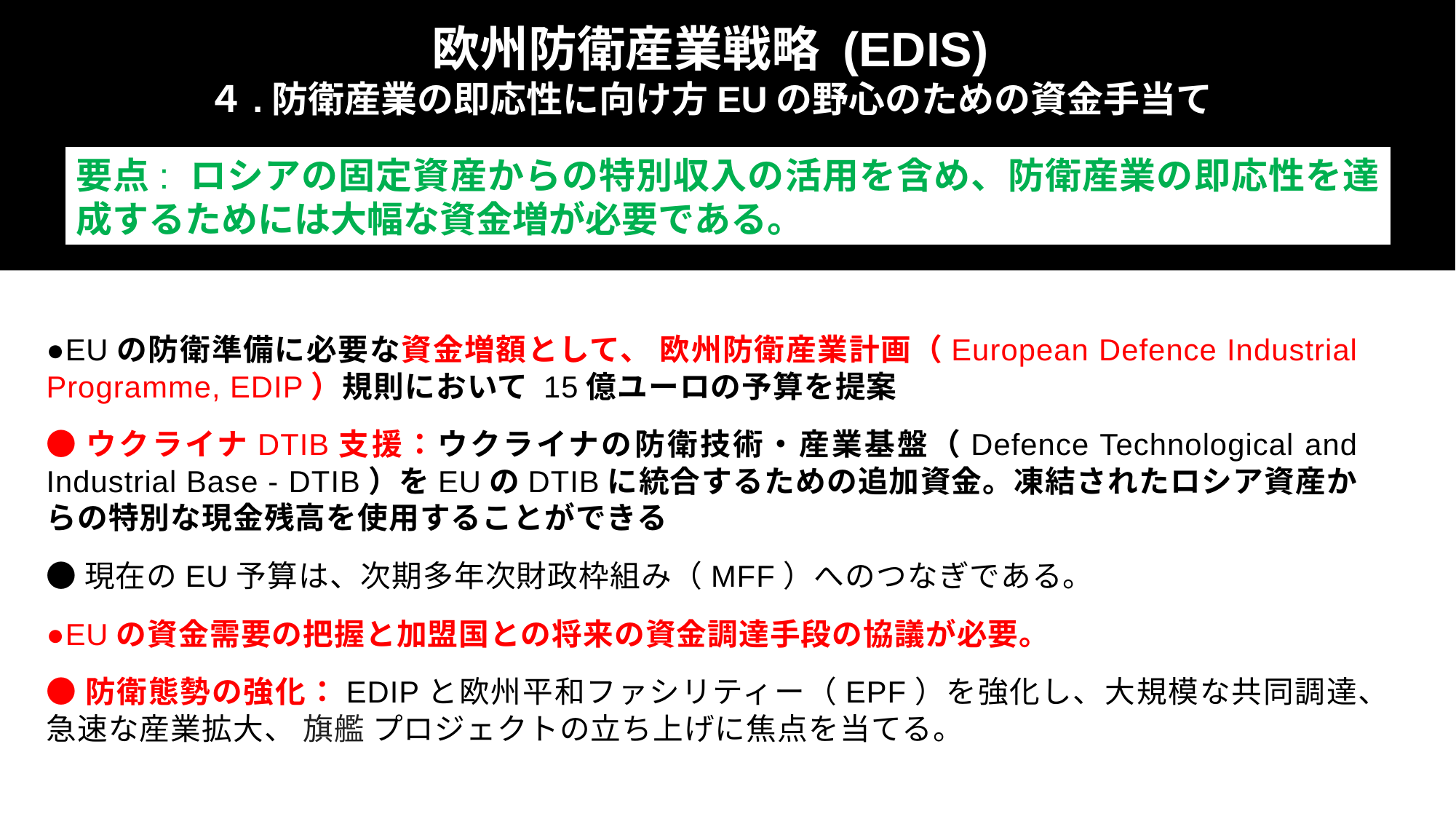

欧州防衛産業戦略 (EDIS)
４.防衛産業の即応性に向け方EUの野心のための資金手当て
要点: ロシアの固定資産からの特別収入の活用を含め、防衛産業の即応性を達成するためには大幅な資金増が必要である。
●EUの防衛準備に必要な資金増額として、 欧州防衛産業計画（European Defence Industrial Programme, EDIP）規則において 15億ユーロの予算を提案
●ウクライナDTIB支援：ウクライナの防衛技術・産業基盤（Defence Technological and Industrial Base - DTIB）をEUのDTIBに統合するための追加資金。凍結されたロシア資産からの特別な現金残高を使用することができる
●現在のEU予算は、次期多年次財政枠組み（MFF）へのつなぎである。
●EUの資金需要の把握と加盟国との将来の資金調達手段の協議が必要。
●防衛態勢の強化：EDIPと欧州平和ファシリティー（EPF）を強化し、大規模な共同調達、急速な産業拡大、 旗艦 プロジェクトの立ち上げに焦点を当てる。